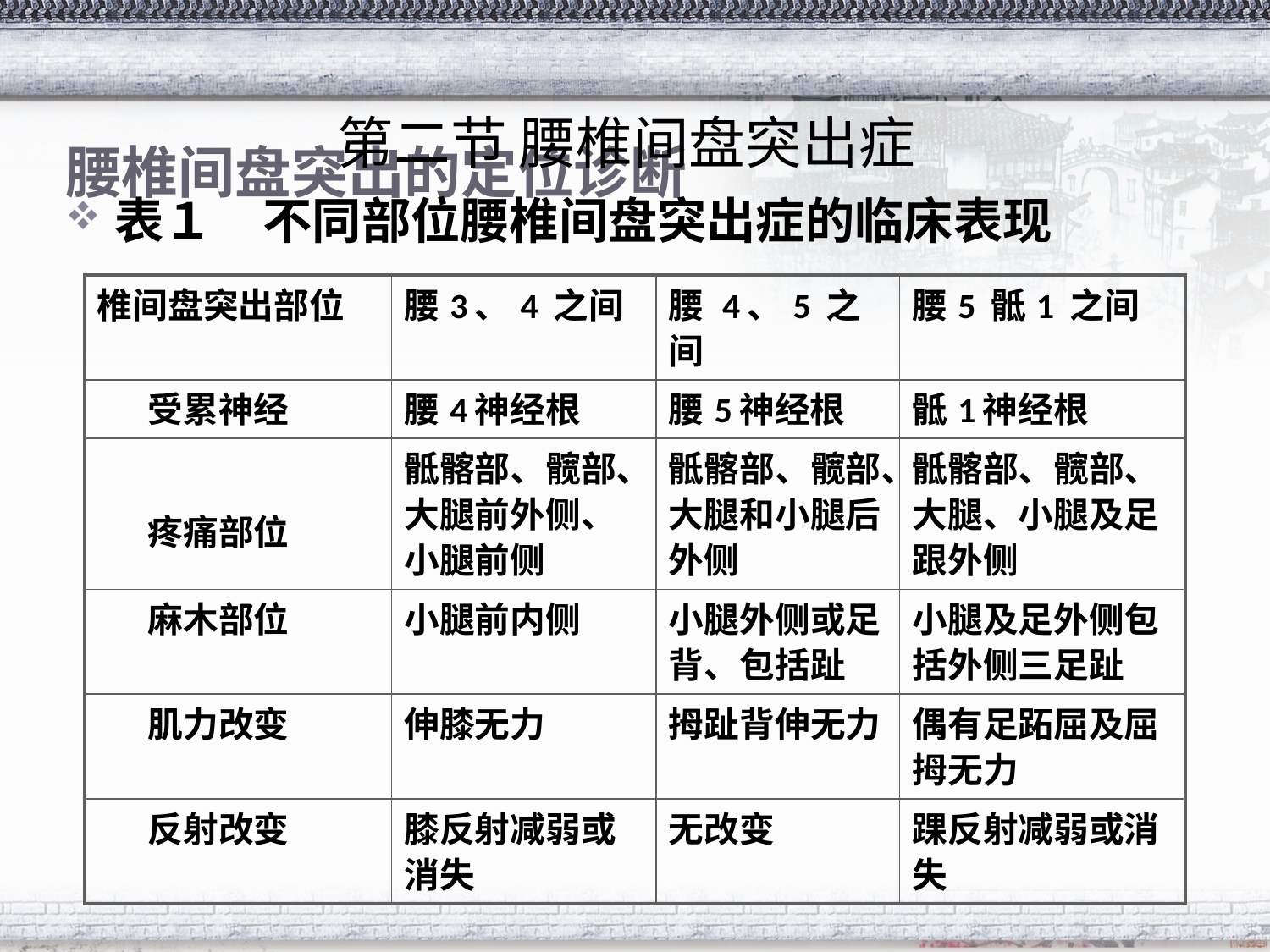

# 腰椎间盘突出的定位诊断
第二节 腰椎间盘突出症
表１　不同部位腰椎间盘突出症的临床表现

| 椎间盘突出部位 | 腰3、4 之间 | 腰 4、5 之间 | 腰5 骶1 之间 |
| --- | --- | --- | --- |
| 受累神经 | 腰4神经根 | 腰5神经根 | 骶1神经根 |
| 疼痛部位 | 骶髂部、髋部、大腿前外侧、小腿前侧 | 骶髂部、髋部、大腿和小腿后外侧 | 骶髂部、髋部、大腿、小腿及足跟外侧 |
| 麻木部位 | 小腿前内侧 | 小腿外侧或足背、包括趾 | 小腿及足外侧包括外侧三足趾 |
| 肌力改变 | 伸膝无力 | 拇趾背伸无力 | 偶有足跖屈及屈拇无力 |
| 反射改变 | 膝反射减弱或消失 | 无改变 | 踝反射减弱或消失 |